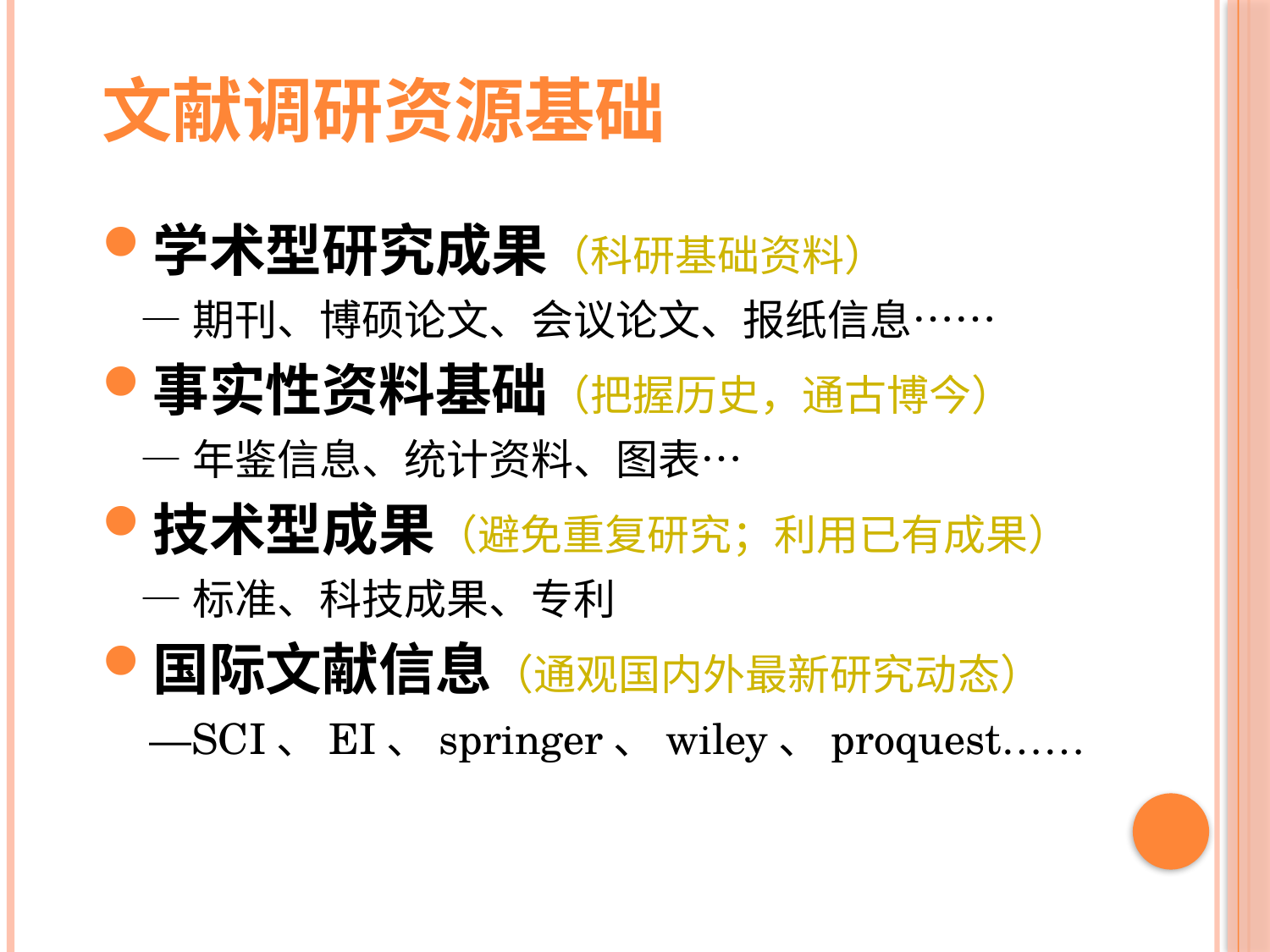

# 文献调研资源基础
学术型研究成果（科研基础资料）
    —期刊、博硕论文、会议论文、报纸信息……
事实性资料基础（把握历史，通古博今）
    —年鉴信息、统计资料、图表…
技术型成果（避免重复研究；利用已有成果）
    —标准、科技成果、专利
国际文献信息（通观国内外最新研究动态）
    —SCI、EI、springer、wiley、proquest……